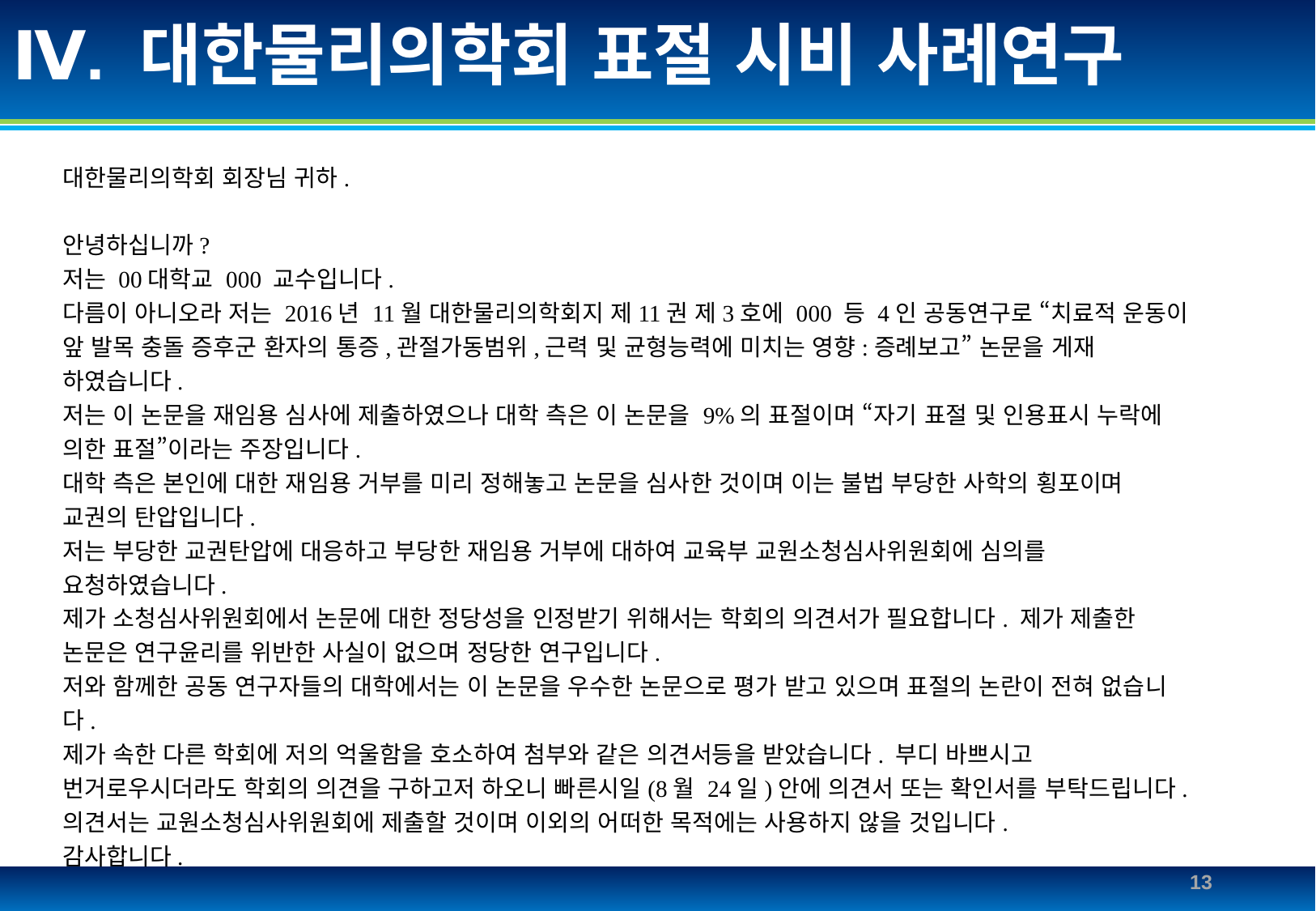

# Ⅳ. 대한물리의학회 표절 시비 사례연구
대한물리의학회 회장님 귀하.

안녕하십니까?
저는 00대학교 000 교수입니다.
다름이 아니오라 저는 2016년 11월 대한물리의학회지 제11권 제3호에 000 등 4인 공동연구로 “치료적 운동이 앞 발목 충돌 증후군 환자의 통증,관절가동범위,근력 및 균형능력에 미치는 영향:증례보고” 논문을 게재 하였습니다.
저는 이 논문을 재임용 심사에 제출하였으나 대학 측은 이 논문을 9%의 표절이며 “자기 표절 및 인용표시 누락에 의한 표절”이라는 주장입니다.
대학 측은 본인에 대한 재임용 거부를 미리 정해놓고 논문을 심사한 것이며 이는 불법 부당한 사학의 횡포이며 교권의 탄압입니다.
저는 부당한 교권탄압에 대응하고 부당한 재임용 거부에 대하여 교육부 교원소청심사위원회에 심의를 요청하였습니다.
제가 소청심사위원회에서 논문에 대한 정당성을 인정받기 위해서는 학회의 의견서가 필요합니다. 제가 제출한 논문은 연구윤리를 위반한 사실이 없으며 정당한 연구입니다.
저와 함께한 공동 연구자들의 대학에서는 이 논문을 우수한 논문으로 평가 받고 있으며 표절의 논란이 전혀 없습니다.
제가 속한 다른 학회에 저의 억울함을 호소하여 첨부와 같은 의견서등을 받았습니다. 부디 바쁘시고 번거로우시더라도 학회의 의견을 구하고저 하오니 빠른시일(8월 24일)안에 의견서 또는 확인서를 부탁드립니다. 의견서는 교원소청심사위원회에 제출할 것이며 이외의 어떠한 목적에는 사용하지 않을 것입니다.
감사합니다.

첨부 1. 세계태권도문화학회 의견서 1부.
       2. 한국시큐리티융합경영학회 의견서 1부.
13
Silla university